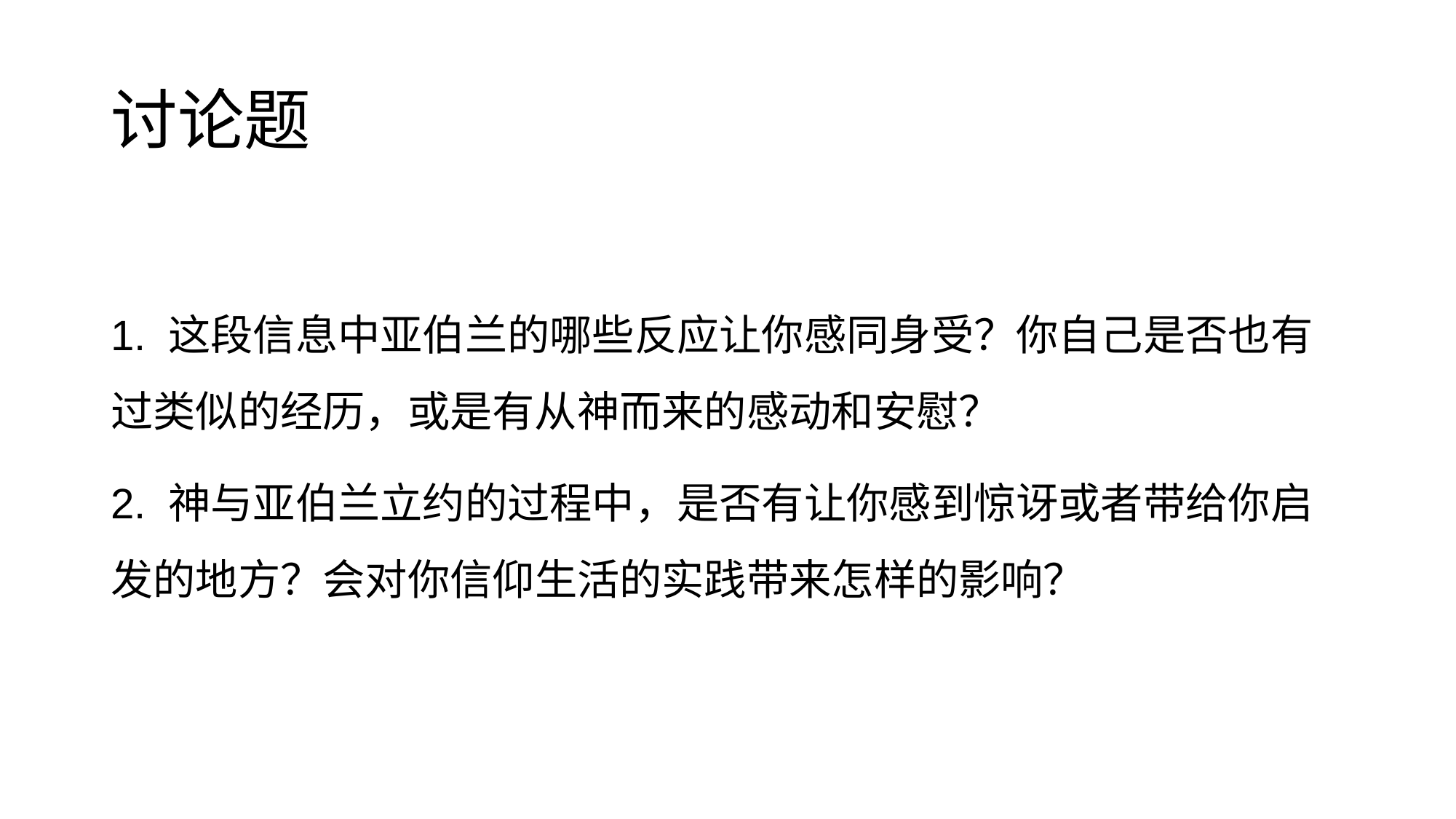

# 讨论题
1. 这段信息中亚伯兰的哪些反应让你感同身受？你自己是否也有过类似的经历，或是有从神而来的感动和安慰？
2. 神与亚伯兰立约的过程中，是否有让你感到惊讶或者带给你启发的地方？会对你信仰生活的实践带来怎样的影响？